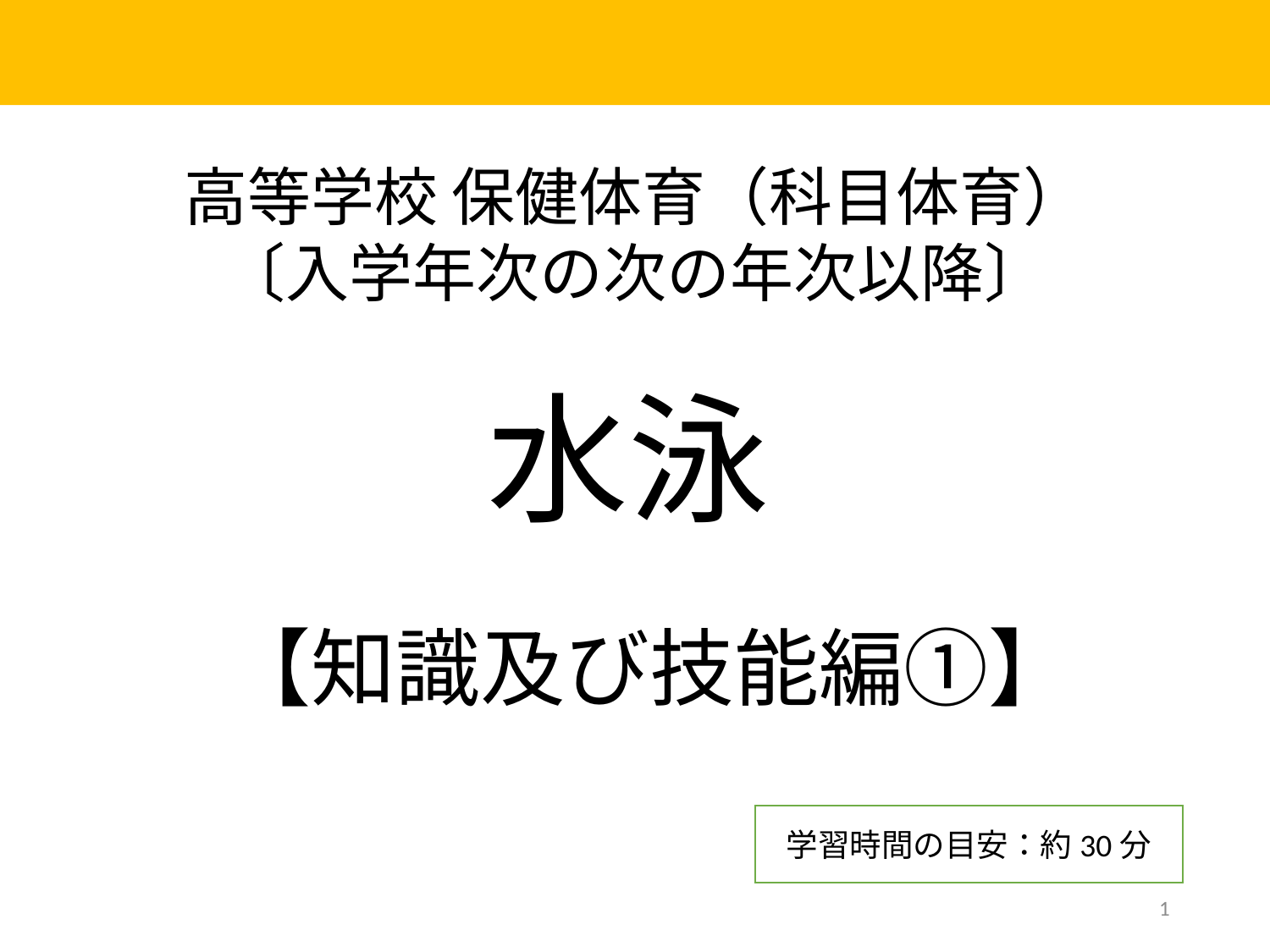

高等学校 保健体育（科目体育）
〔入学年次の次の年次以降〕
水泳

【知識及び技能編①】
学習時間の目安：約30分
1